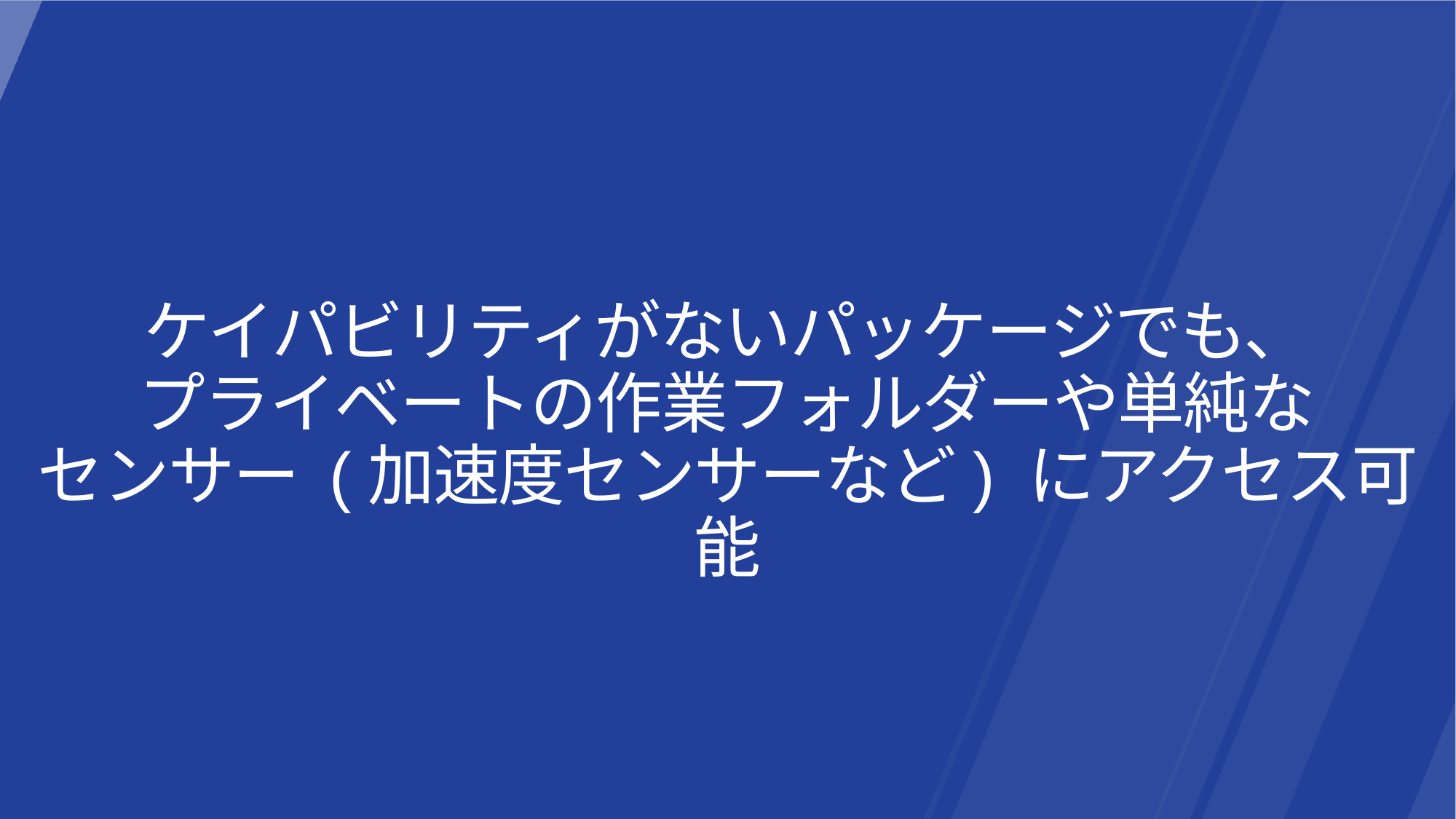

ケイパビリティがないパッケージでも、
プライベートの作業フォルダーや単純な
センサー (加速度センサーなど) にアクセス可能